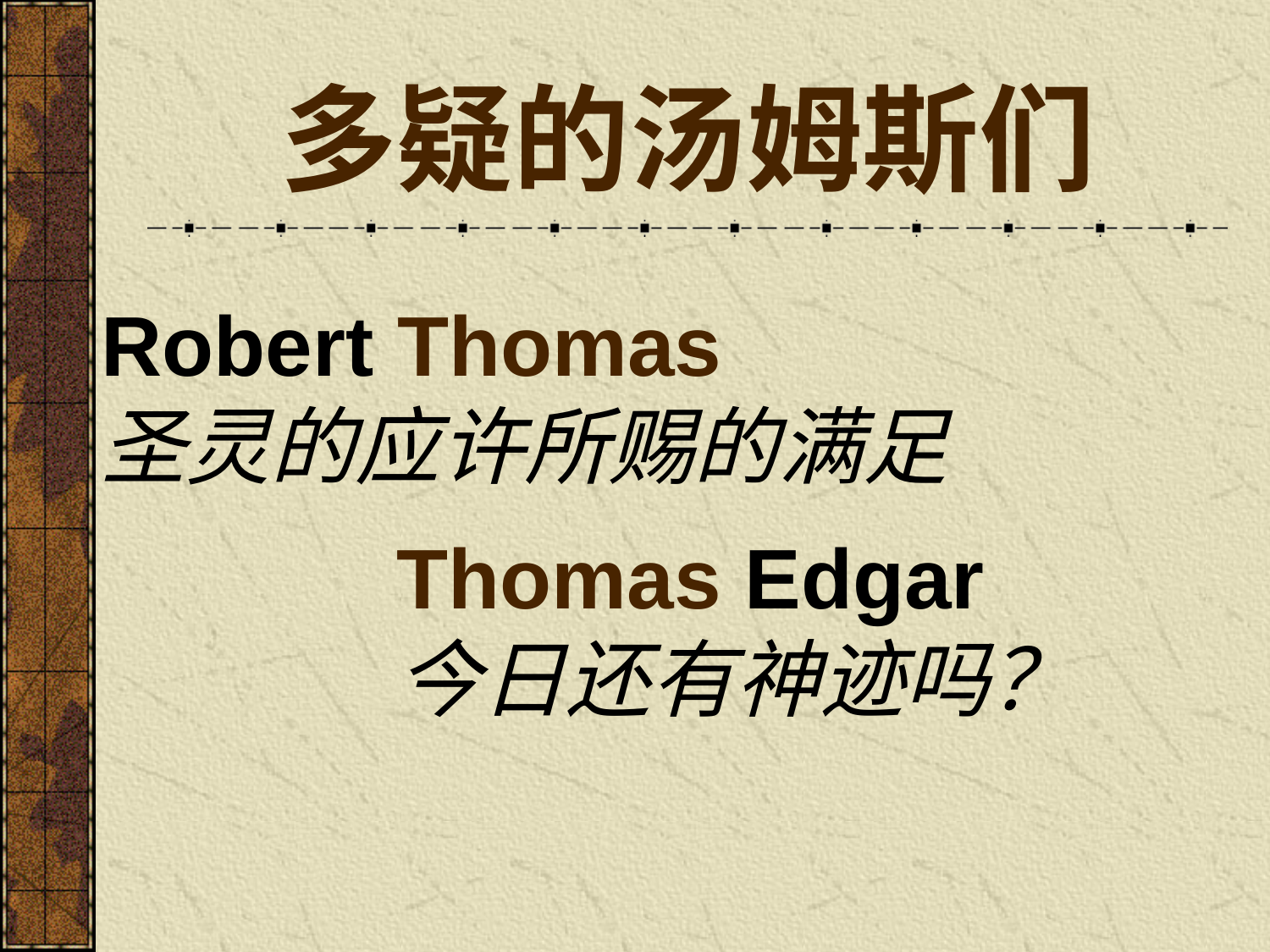

多疑的汤姆斯们
Robert Thomas
圣灵的应许所赐的满足
Thomas Edgar
今日还有神迹吗？